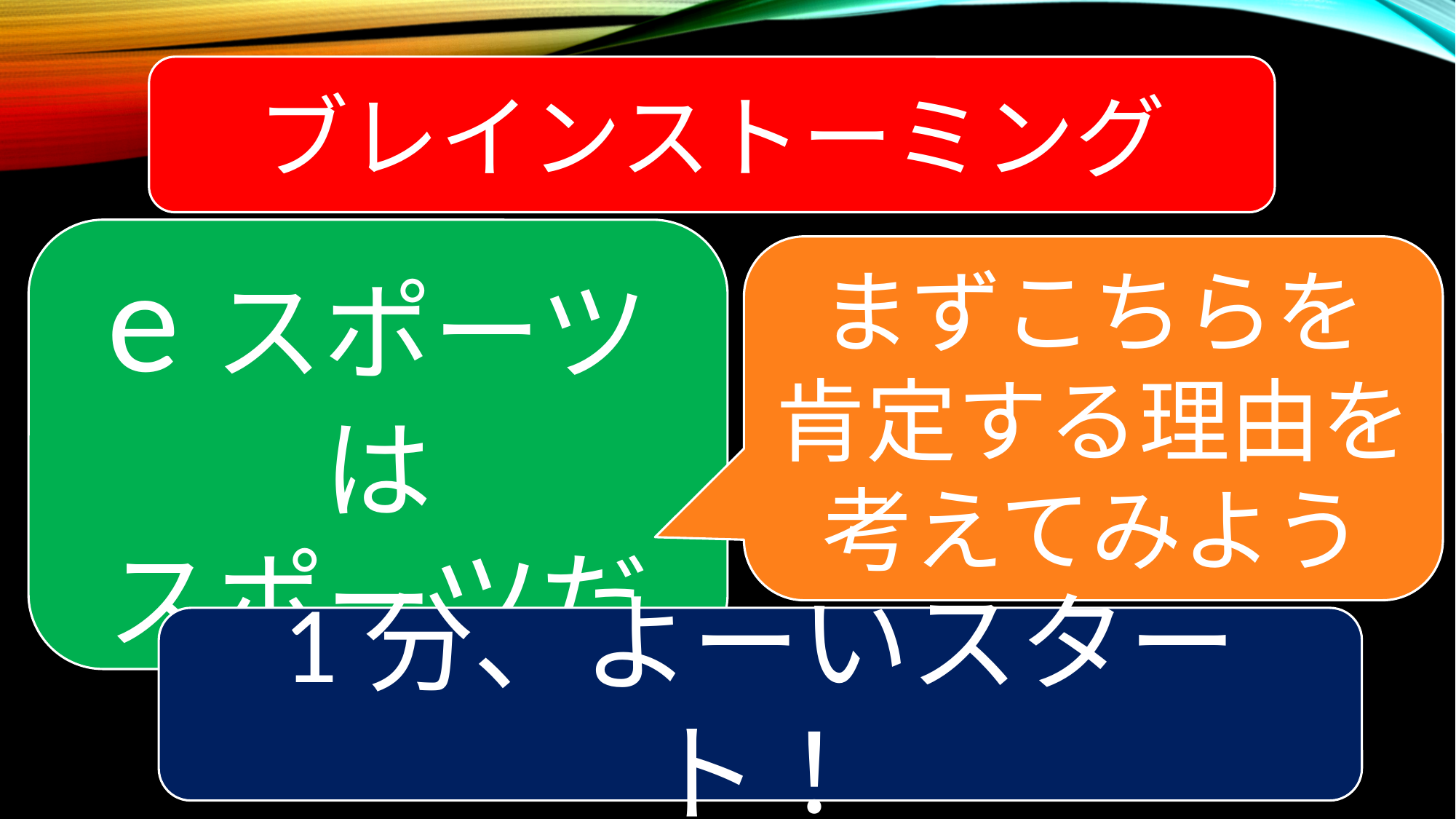

ブレインストーミング
eスポーツは
スポーツだ
まずこちらを
肯定する理由を考えてみよう
1分、よーいスタート！